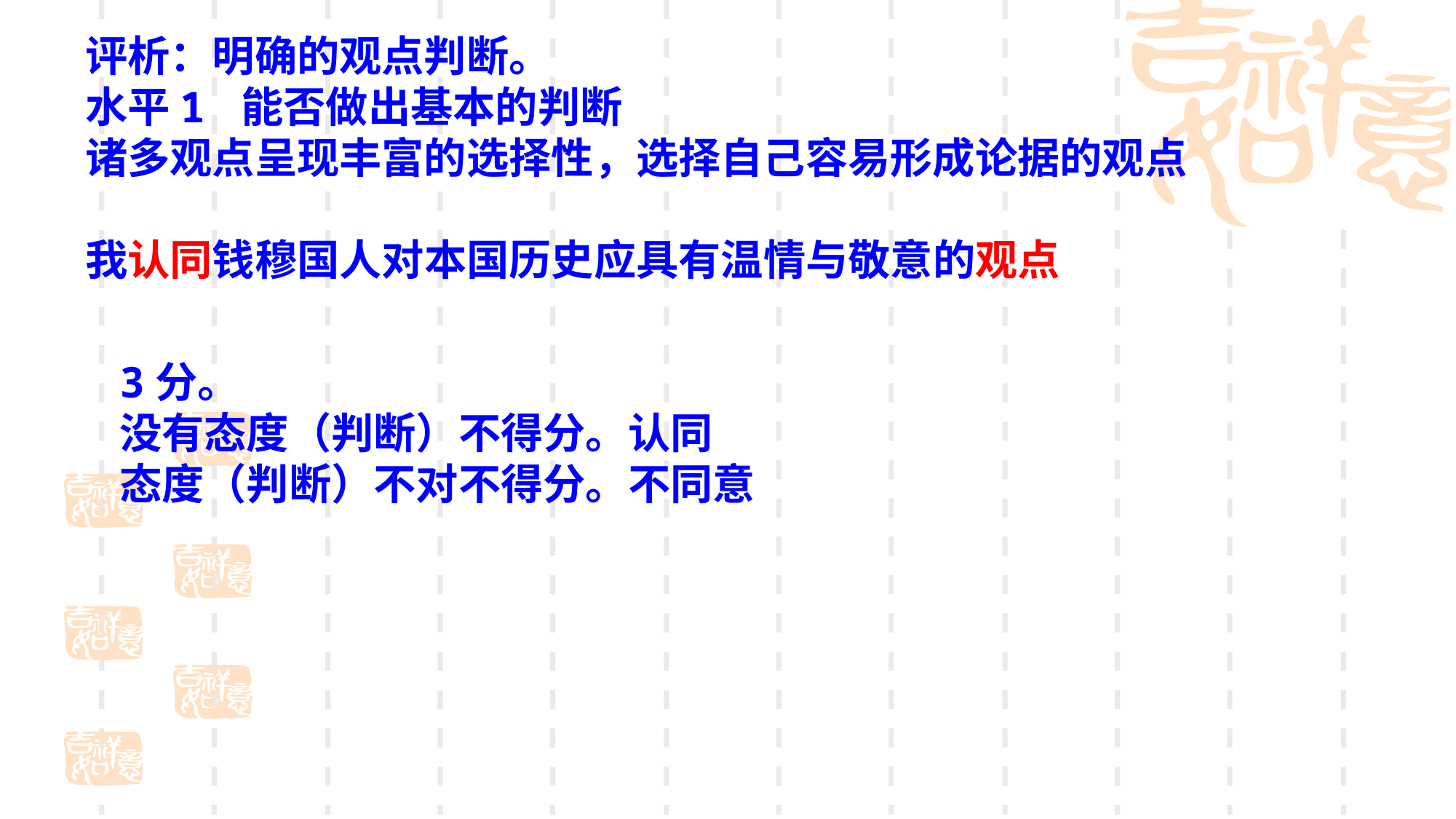

评析：明确的观点判断。
水平1 能否做出基本的判断
诸多观点呈现丰富的选择性，选择自己容易形成论据的观点

我认同钱穆国人对本国历史应具有温情与敬意的观点
3分。
没有态度（判断）不得分。认同
态度（判断）不对不得分。不同意